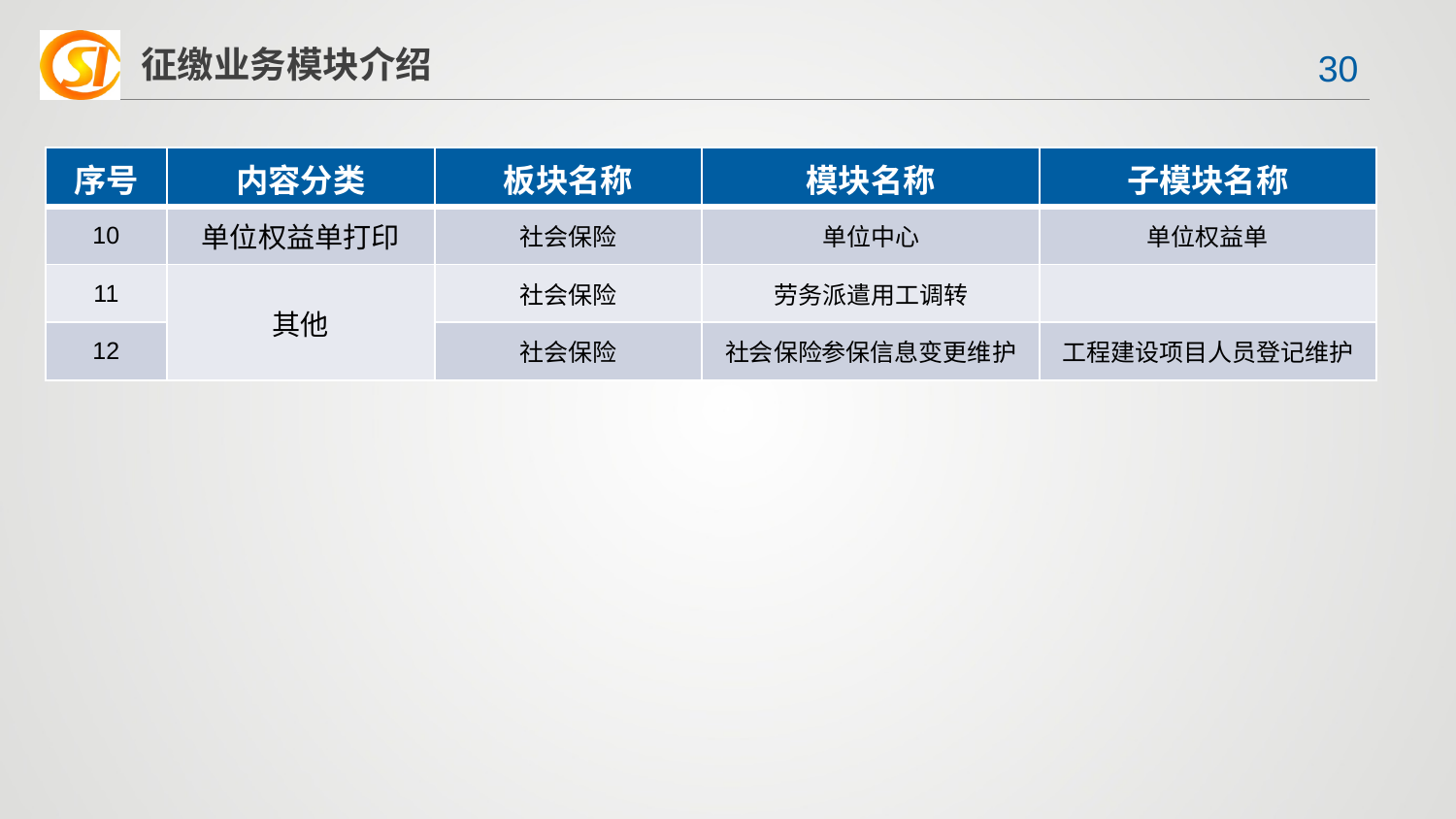

征缴业务模块介绍
| 序号 | 内容分类 | 板块名称 | 模块名称 | 子模块名称 |
| --- | --- | --- | --- | --- |
| 10 | 单位权益单打印 | 社会保险 | 单位中心 | 单位权益单 |
| 11 | 其他 | 社会保险 | 劳务派遣用工调转 |  |
| 12 |  | 社会保险 | 社会保险参保信息变更维护 | 工程建设项目人员登记维护 |